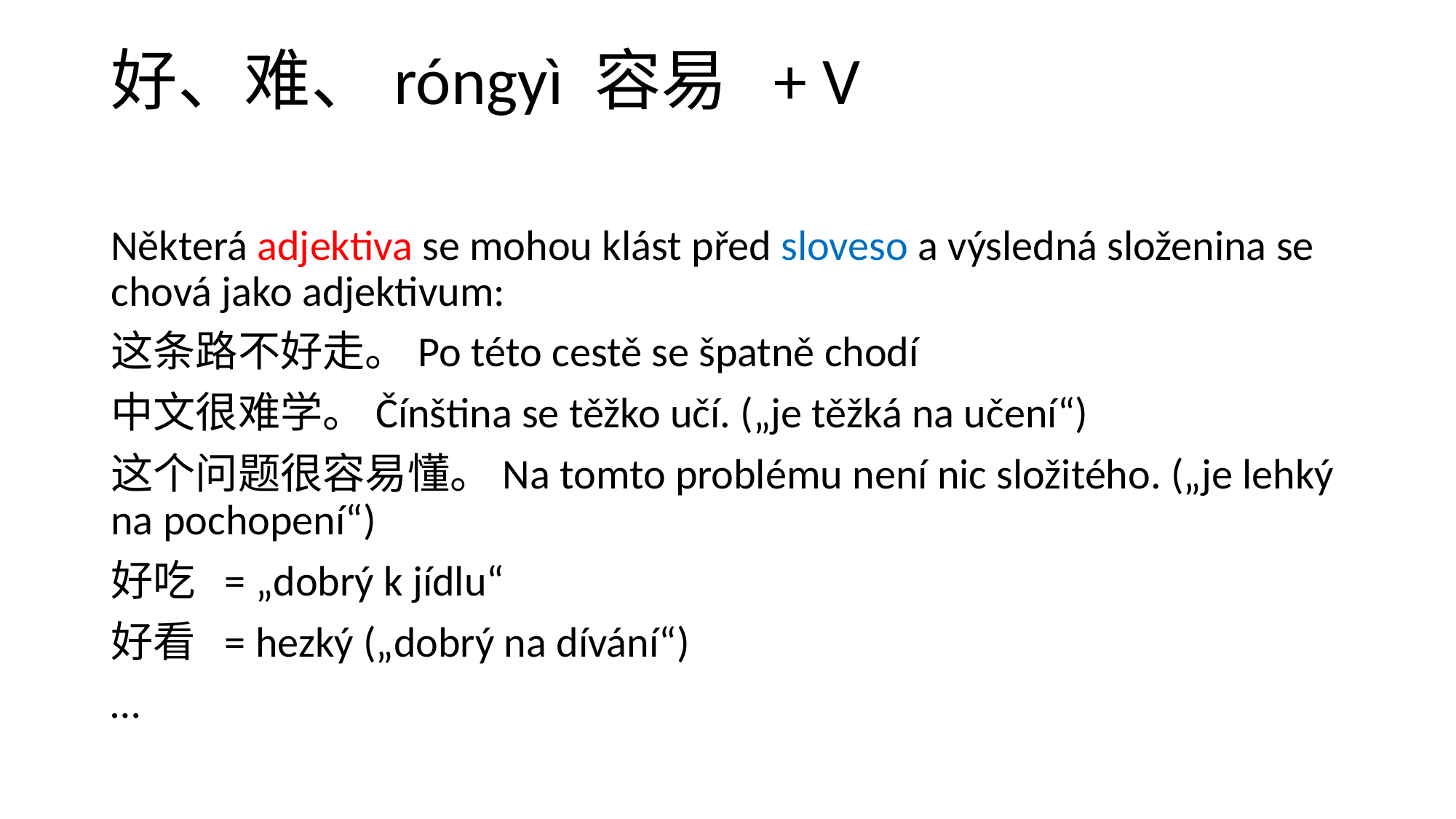

# 好、难、róngyì 容易  + V
Některá adjektiva se mohou klást před sloveso a výsledná složenina se chová jako adjektivum:
这条路不好走。Po této cestě se špatně chodí
中文很难学。Čínština se těžko učí. („je těžká na učení“)
这个问题很容易懂。Na tomto problému není nic složitého. („je lehký na pochopení“)
好吃  = „dobrý k jídlu“
好看  = hezký („dobrý na dívání“)
…